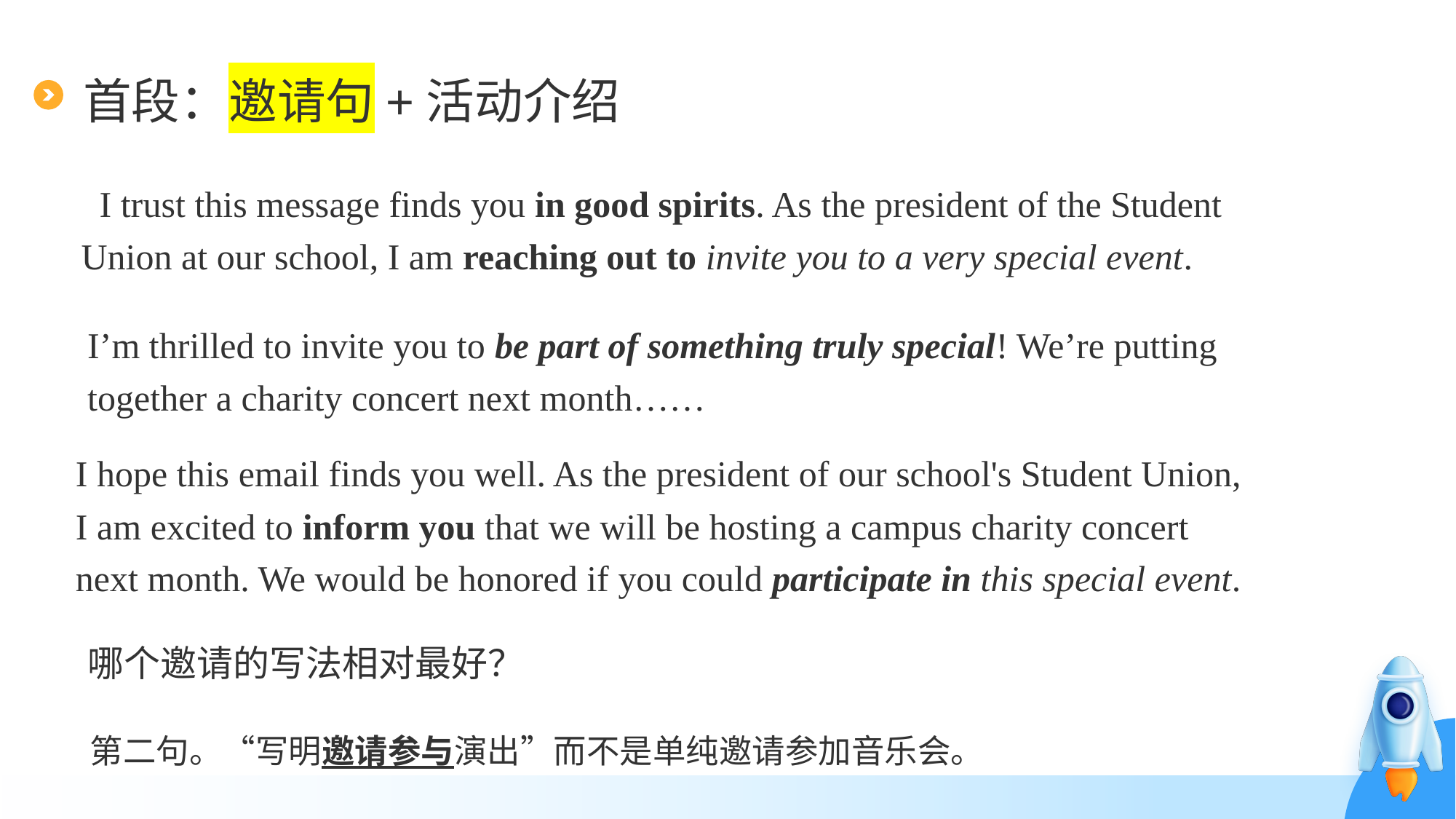

# 首段：邀请句+活动介绍
  I trust this message finds you in good spirits. As the president of the Student Union at our school, I am reaching out to invite you to a very special event.
I’m thrilled to invite you to be part of something truly special! We’re putting together a charity concert next month……
I hope this email finds you well. As the president of our school's Student Union, I am excited to inform you that we will be hosting a campus charity concert next month. We would be honored if you could participate in this special event.
哪个邀请的写法相对最好？
第二句。“写明邀请参与演出”而不是单纯邀请参加音乐会。